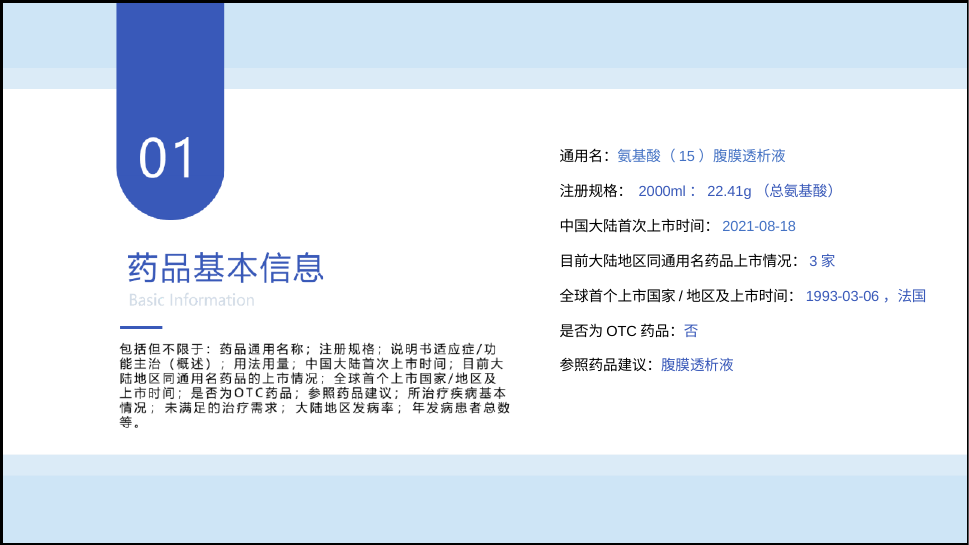

通用名：氨基酸（15）腹膜透析液
注册规格： 2000ml：22.41g（总氨基酸）
中国大陆首次上市时间：2021-08-18
目前大陆地区同通用名药品上市情况：3家
全球首个上市国家/地区及上市时间：1993-03-06，法国
是否为OTC药品：否
参照药品建议：腹膜透析液